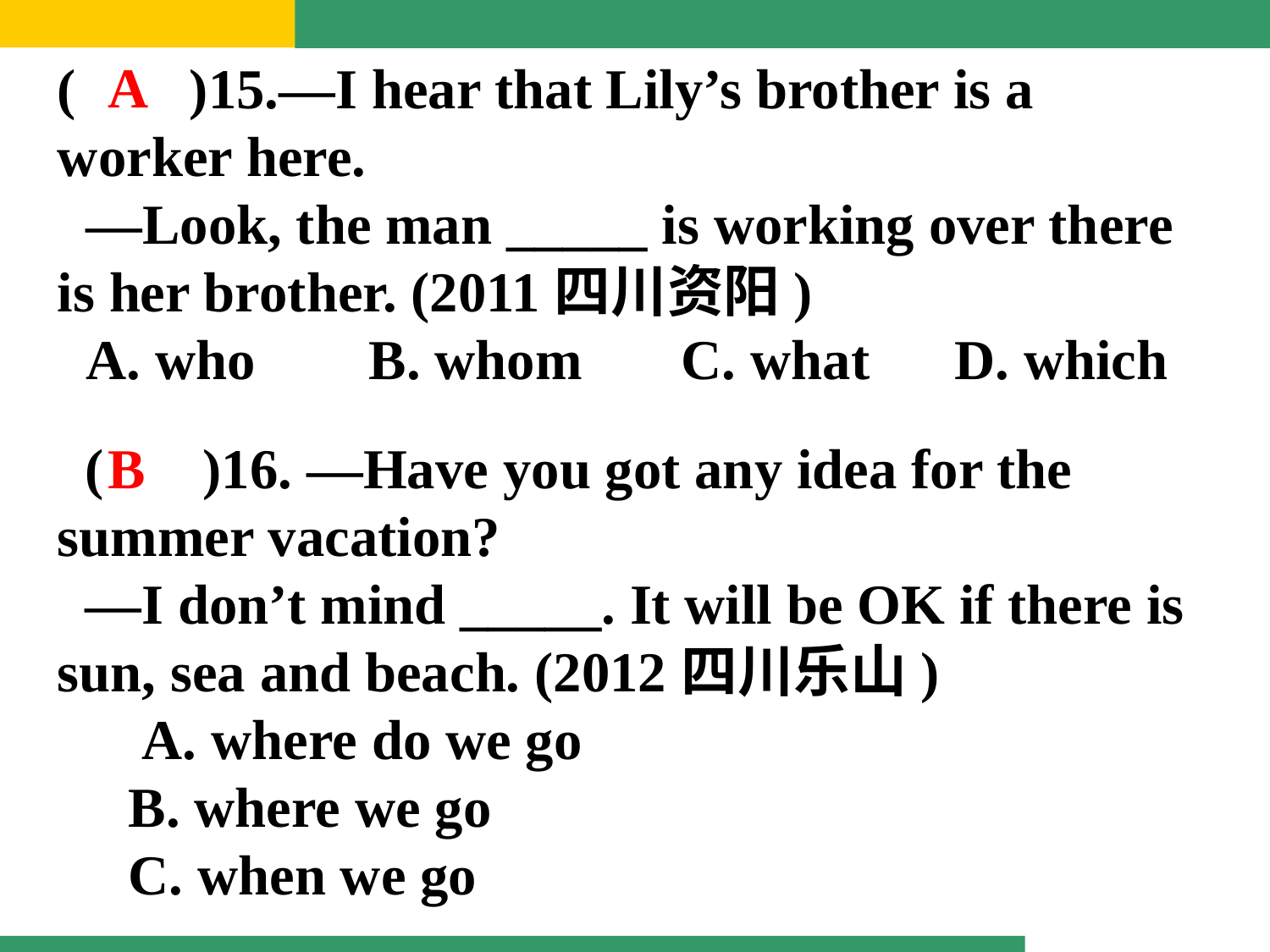

A
(        )15.—I hear that Lily’s brother is a worker here.
  —Look, the man _____ is working over there is her brother. (2011四川资阳)
  A. who        B. whom       C. what      D. which
(       )16. —Have you got any idea for the summer vacation?
—I don’t mind _____. It will be OK if there is sun, sea and beach. (2012四川乐山)
    A. where do we go
     B. where we go
     C. when we go
B